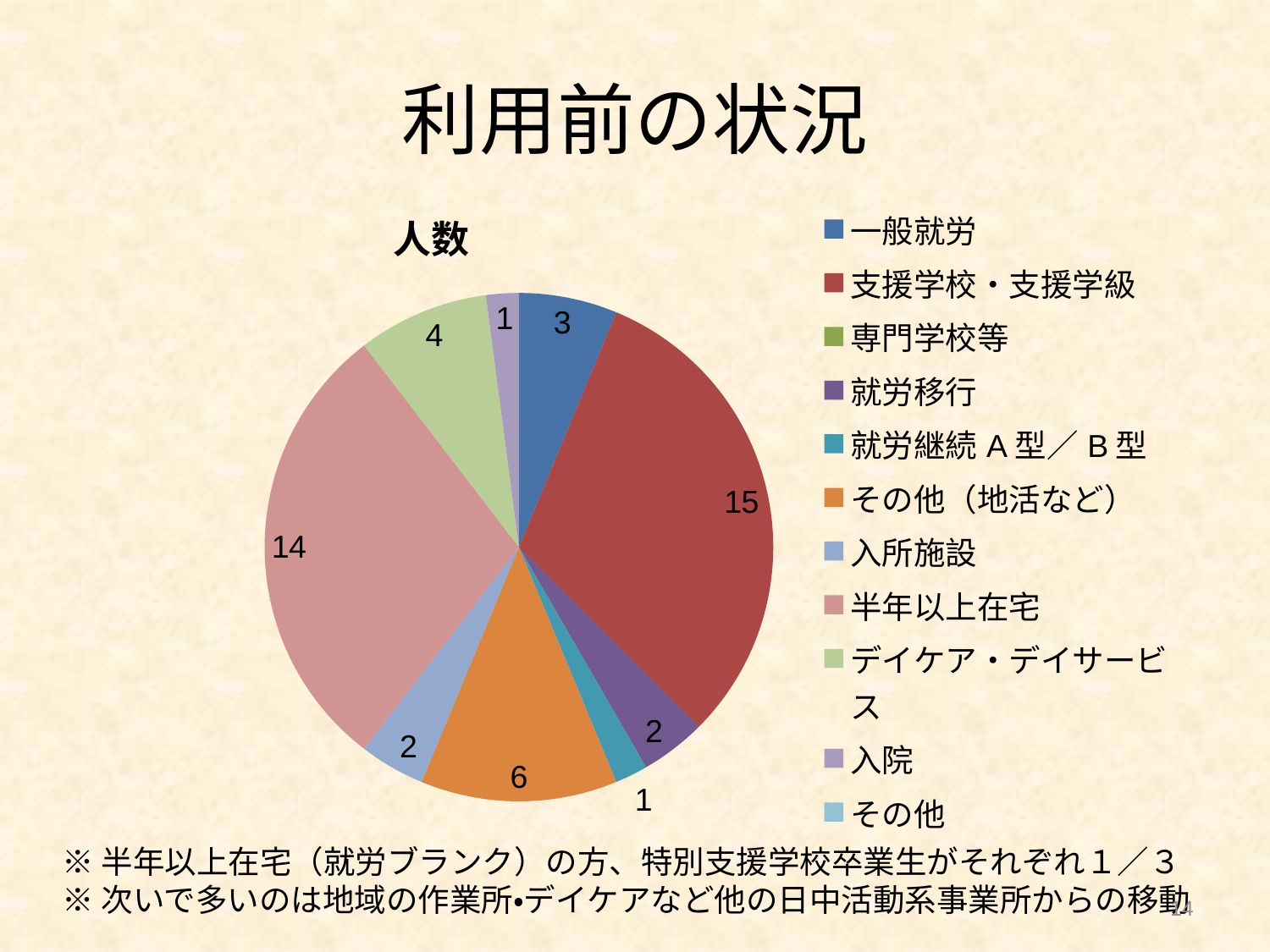

# 利用前の状況

### Chart:

| Category | 人数 |
|---|---|
| 一般就労 | 3.0 |
| 支援学校・支援学級 | 15.0 |
| 専門学校等 | 0.0 |
| 就労移行 | 2.0 |
| 就労継続A型／B型 | 1.0 |
| その他（地活など） | 6.0 |
| 入所施設 | 2.0 |
| 半年以上在宅 | 14.0 |
| デイケア・デイサービス | 4.0 |
| 入院 | 1.0 |
| その他 | 0.0 |
※半年以上在宅（就労ブランク）の方、特別支援学校卒業生がそれぞれ１／３
※次いで多いのは地域の作業所・デイケアなど他の日中活動系事業所からの移動
14